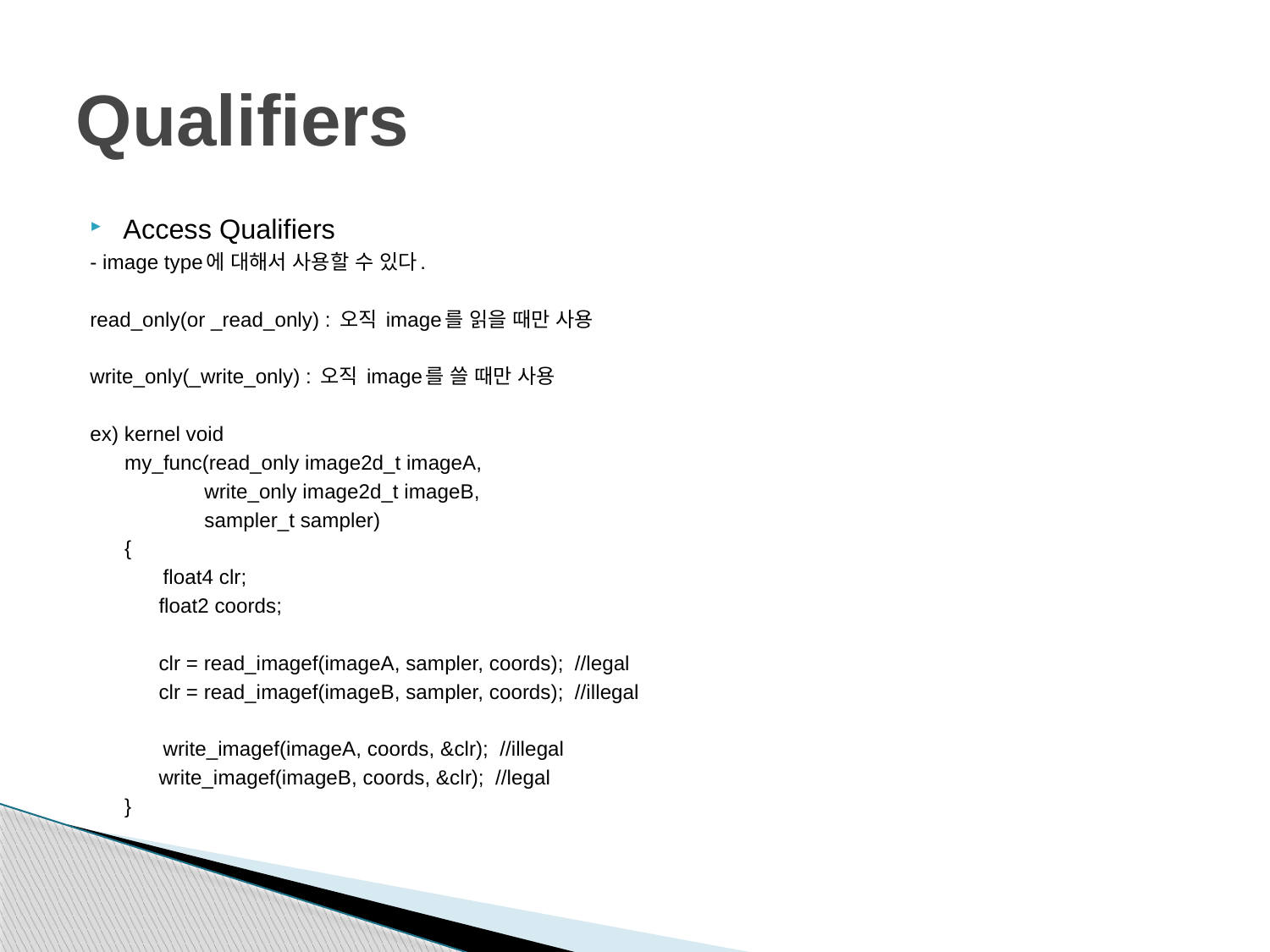

# Qualifiers
Access Qualifiers
- image type에 대해서 사용할 수 있다.

read_only(or _read_only) : 오직 image를 읽을 때만 사용

write_only(_write_only) : 오직 image를 쓸 때만 사용

ex) kernel void
      my_func(read_only image2d_t imageA,
                    write_only image2d_t imageB,
                    sampler_t sampler)
      {
  	       float4 clr;
            float2 coords;

            clr = read_imagef(imageA, sampler, coords);  //legal
            clr = read_imagef(imageB, sampler, coords);  //illegal

	       write_imagef(imageA, coords, &clr);  //illegal
            write_imagef(imageB, coords, &clr);  //legal
      }